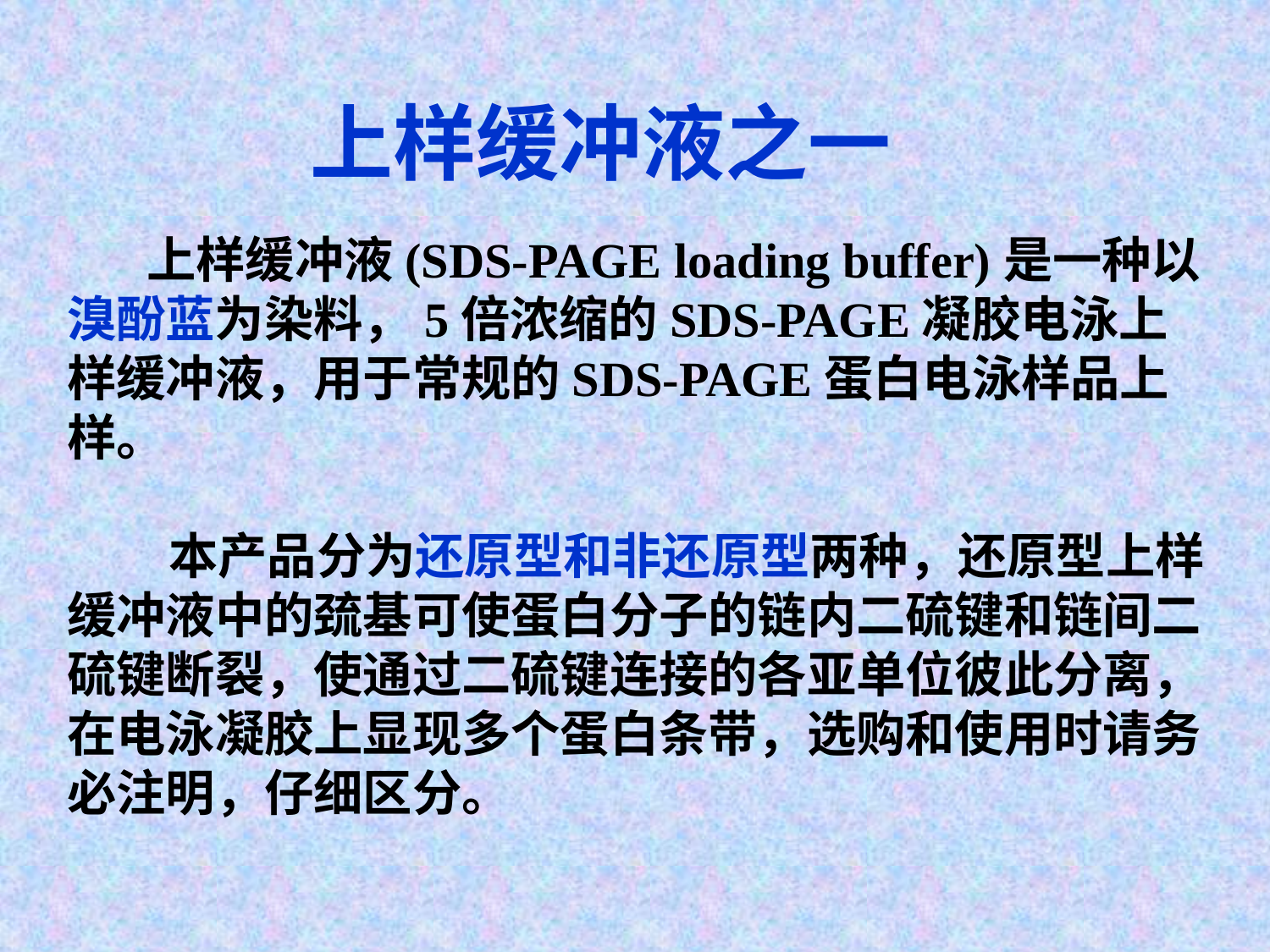

上样缓冲液之一
          上样缓冲液(SDS-PAGE loading buffer)是一种以溴酚蓝为染料，5倍浓缩的SDS-PAGE凝胶电泳上样缓冲液，用于常规的SDS-PAGE蛋白电泳样品上样。
        本产品分为还原型和非还原型两种，还原型上样缓冲液中的巯基可使蛋白分子的链内二硫键和链间二硫键断裂，使通过二硫键连接的各亚单位彼此分离，在电泳凝胶上显现多个蛋白条带，选购和使用时请务必注明，仔细区分。